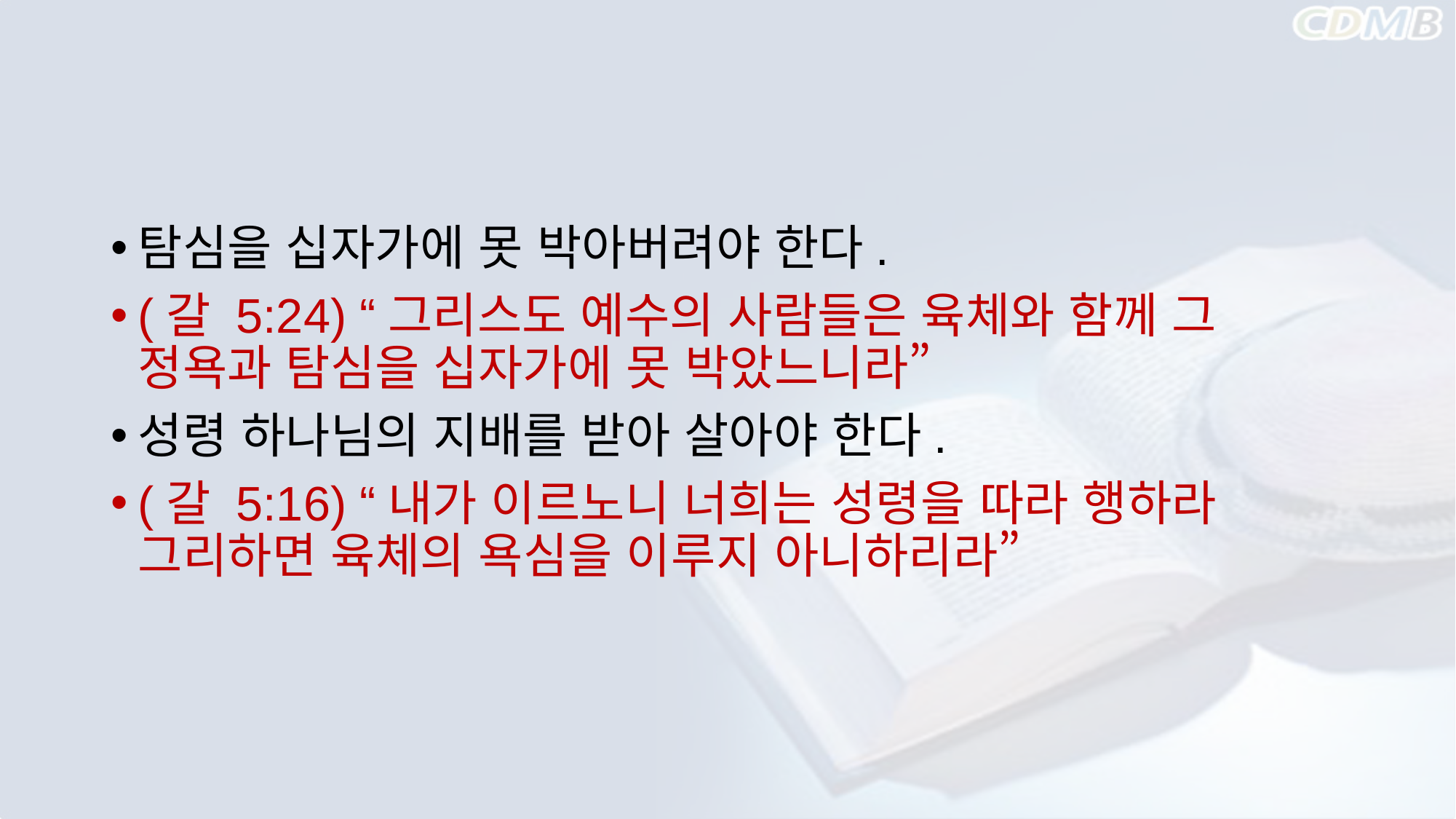

#
탐심을 십자가에 못 박아버려야 한다.
(갈 5:24) “그리스도 예수의 사람들은 육체와 함께 그 정욕과 탐심을 십자가에 못 박았느니라”
성령 하나님의 지배를 받아 살아야 한다.
(갈 5:16) “내가 이르노니 너희는 성령을 따라 행하라 그리하면 육체의 욕심을 이루지 아니하리라”